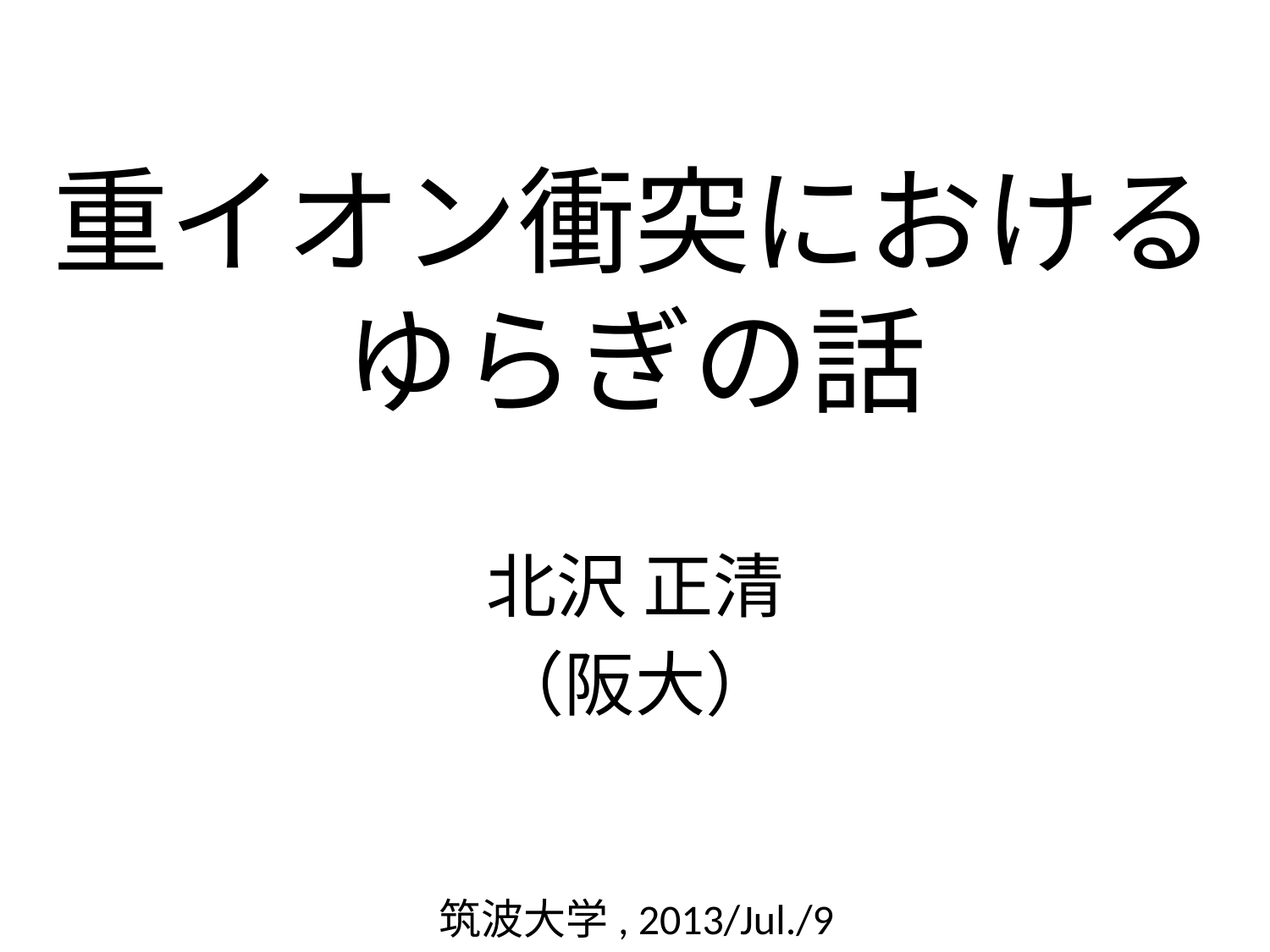

# 重イオン衝突における ゆらぎの話
北沢 正清
（阪大）
筑波大学, 2013/Jul./9